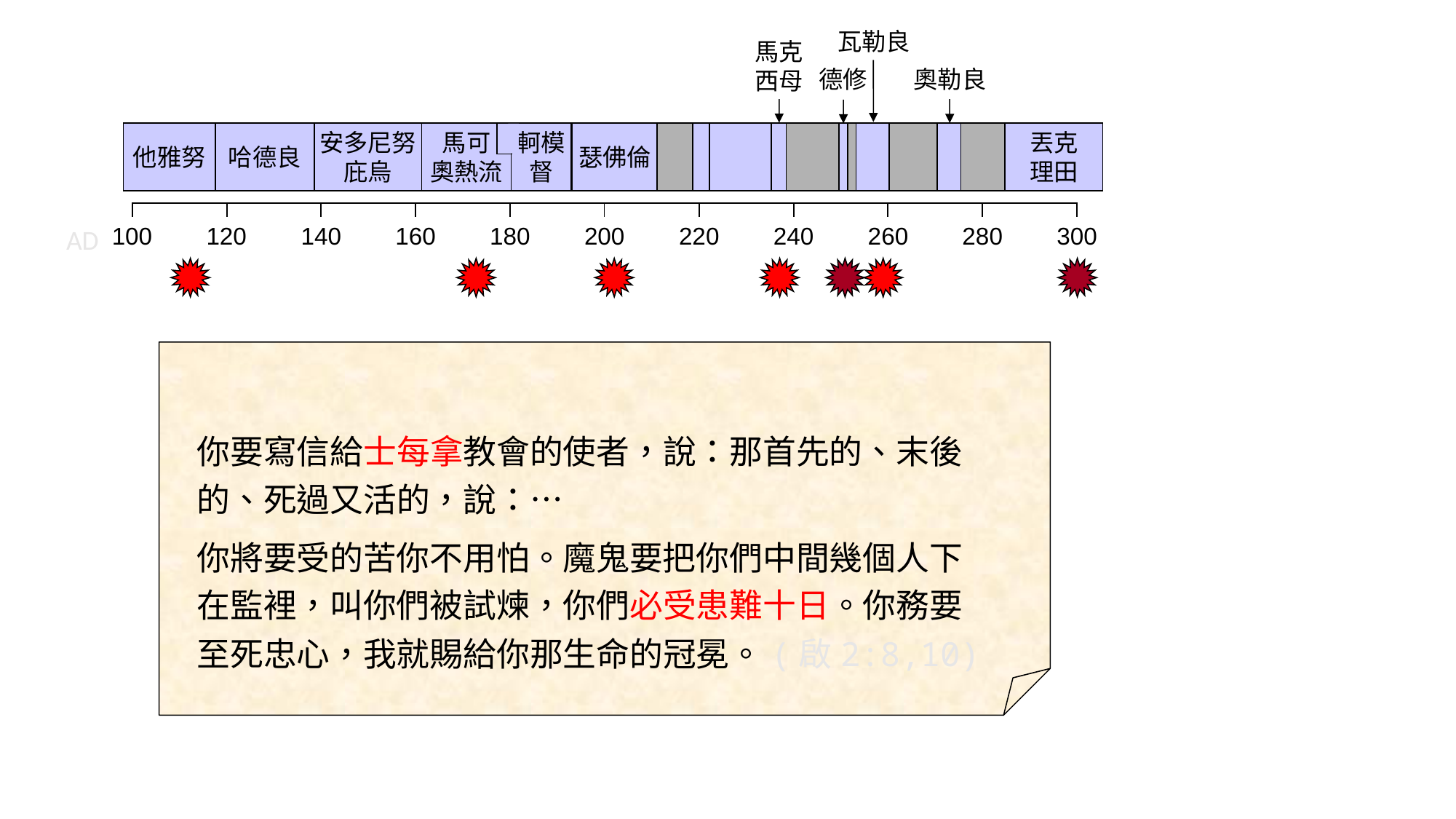

瓦勒良
馬克
西母
奧勒良
德修

他雅努
哈德良
安多尼努
庇烏
馬可
奧熱流
軻模
督

瑟佛倫

丟克
理田

|  |  |  |  |  |  |  |  |  |  |
| --- | --- | --- | --- | --- | --- | --- | --- | --- | --- |
AD
| 100 | 120 | 140 | 160 | 180 | 200 | 220 | 240 | 260 | 280 | 300 |
| --- | --- | --- | --- | --- | --- | --- | --- | --- | --- | --- |

你要寫信給士每拿教會的使者，說：那首先的、末後的、死過又活的，說：…
你將要受的苦你不用怕。魔鬼要把你們中間幾個人下在監裡，叫你們被試煉，你們必受患難十日。你務要至死忠心，我就賜給你那生命的冠冕。(啟2:8,10)